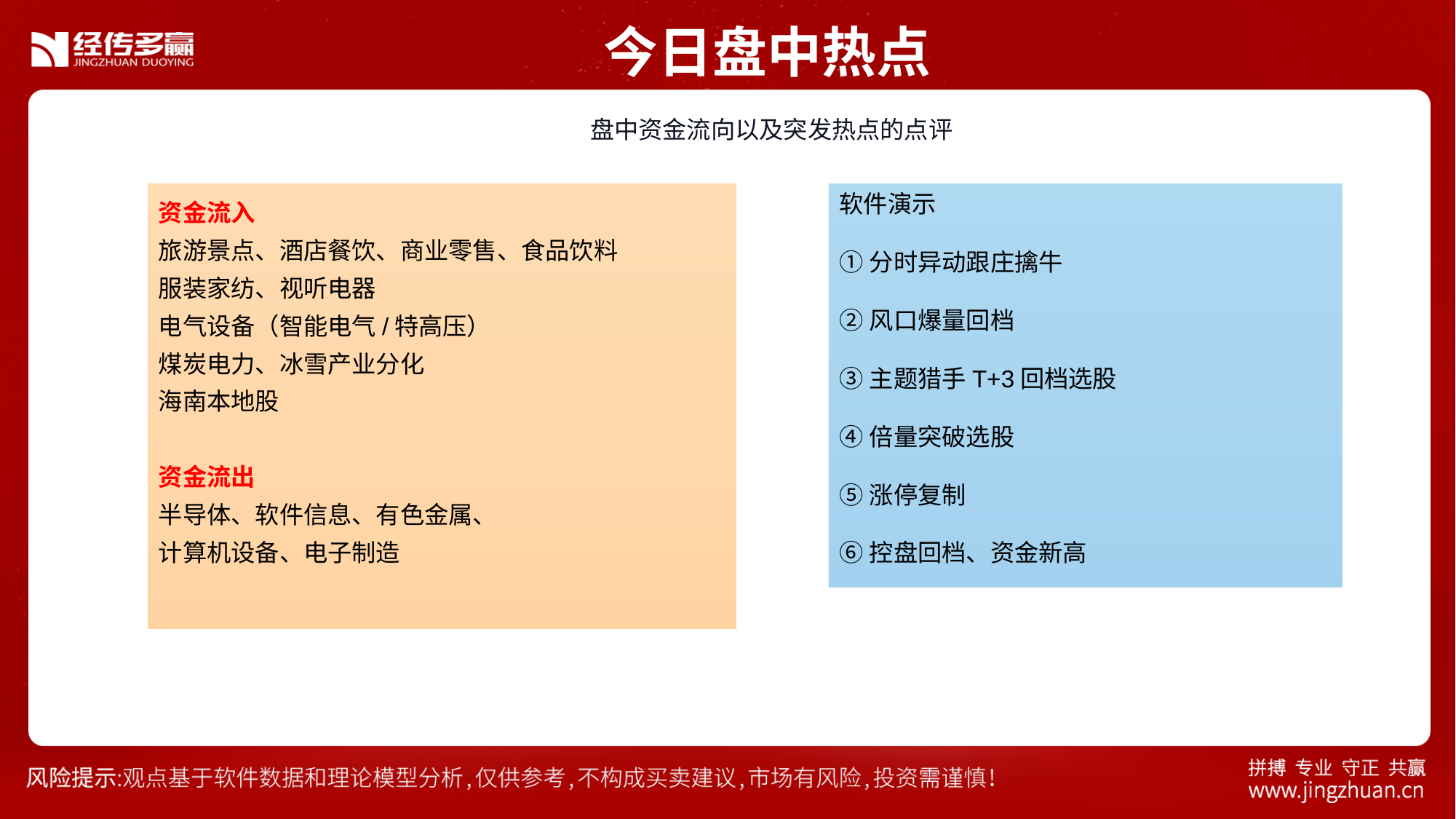

今日盘中热点
          盘中资金流向以及突发热点的点评

资金流入
旅游景点、酒店餐饮、商业零售、食品饮料
服装家纺、视听电器
电气设备（智能电气/特高压）
煤炭电力、冰雪产业分化
海南本地股

资金流出
半导体、软件信息、有色金属、
计算机设备、电子制造
软件演示

①分时异动跟庄擒牛

②风口爆量回档

③主题猎手T+3回档选股

④倍量突破选股

⑤涨停复制

⑥控盘回档、资金新高